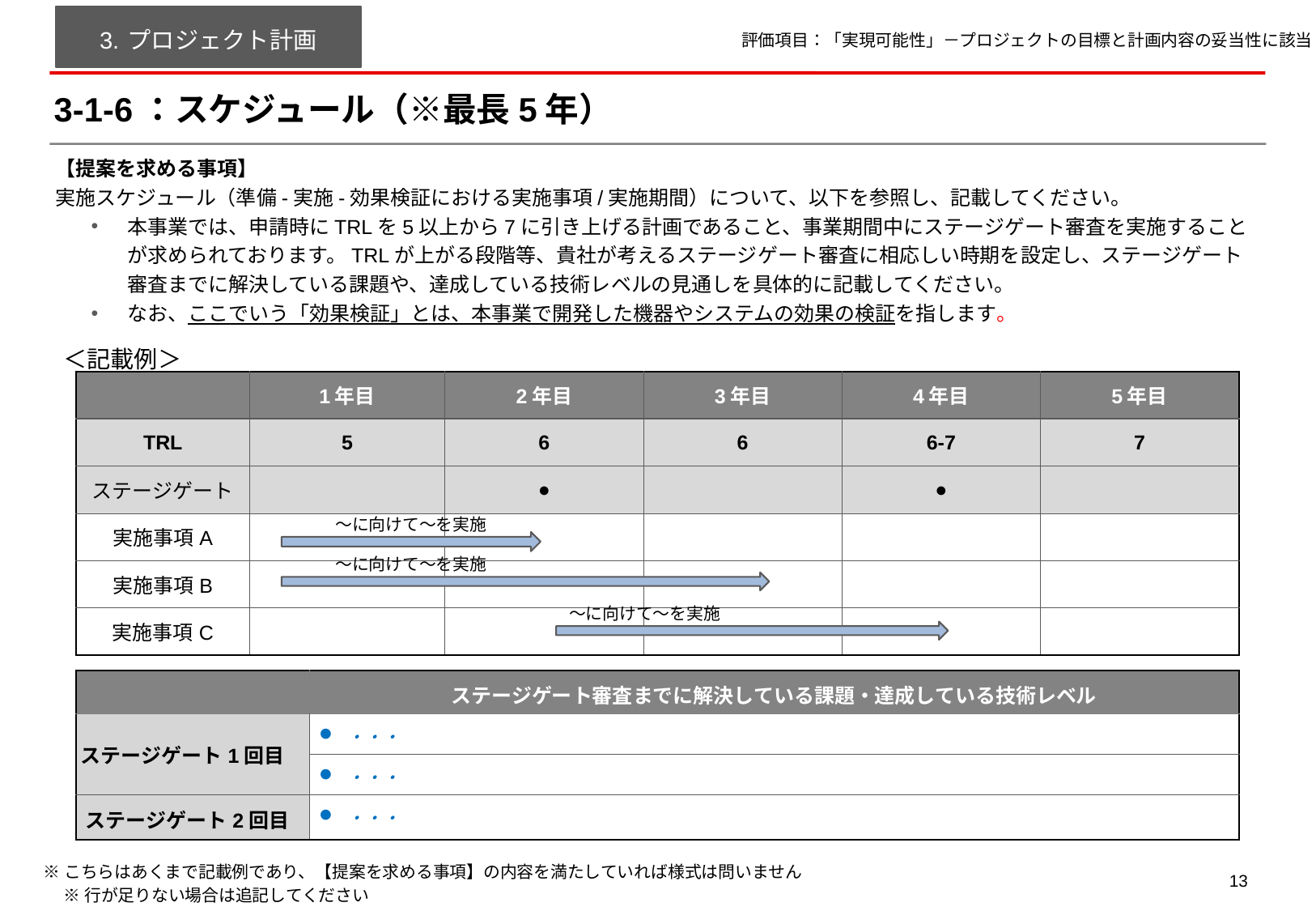

プロジェクト計画
評価項目：「実現可能性」－プロジェクトの目標と計画内容の妥当性に該当
# 3-1-6：スケジュール（※最長5年）
【提案を求める事項】
実施スケジュール（準備-実施-効果検証における実施事項/実施期間）について、以下を参照し、記載してください。
本事業では、申請時にTRLを5以上から7に引き上げる計画であること、事業期間中にステージゲート審査を実施することが求められております。TRLが上がる段階等、貴社が考えるステージゲート審査に相応しい時期を設定し、ステージゲート審査までに解決している課題や、達成している技術レベルの見通しを具体的に記載してください。
なお、ここでいう「効果検証」とは、本事業で開発した機器やシステムの効果の検証を指します。
＜記載例＞
|  | 1年目 | 2年目 | 3年目 | 4年目 | 5年目 |
| --- | --- | --- | --- | --- | --- |
| TRL | 5 | 6 | 6 | 6-7 | 7 |
| ステージゲート |  | ● |  | ● |  |
| 実施事項A |  |  |  |  |  |
| 実施事項B |  |  |  |  |  |
| 実施事項C |  |  |  |  |  |
～に向けて～を実施

～に向けて～を実施

～に向けて～を実施

|  | ステージゲート審査までに解決している課題・達成している技術レベル |
| --- | --- |
| ステージゲート1回目 | ・・・ |
|  | ・・・ |
| ステージゲート2回目 | ・・・ |
※こちらはあくまで記載例であり、【提案を求める事項】の内容を満たしていれば様式は問いません
※行が足りない場合は追記してください